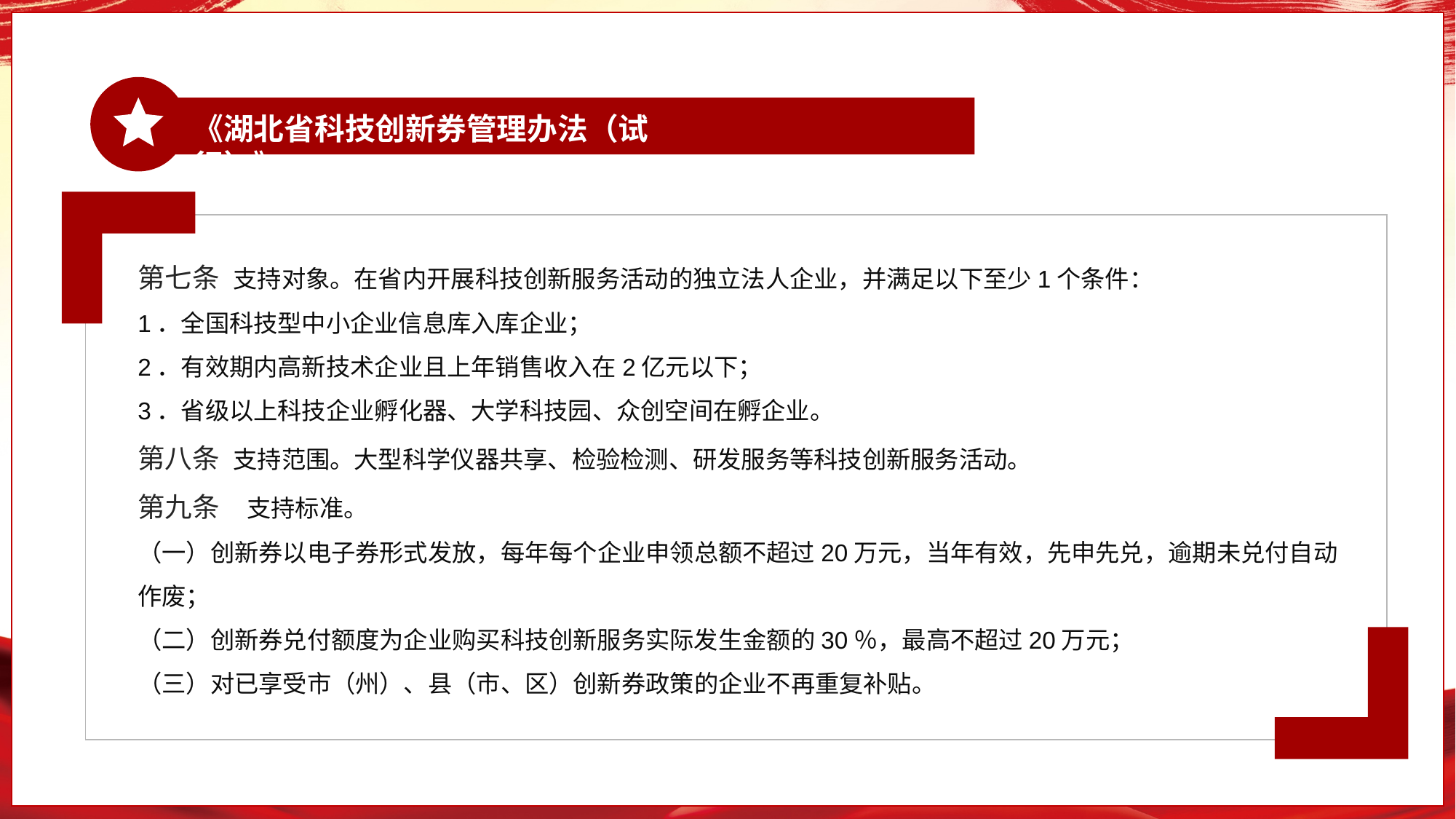

《湖北省科技创新券管理办法（试行）》

第七条 支持对象。在省内开展科技创新服务活动的独立法人企业，并满足以下至少1个条件：
1．全国科技型中小企业信息库入库企业；
2．有效期内高新技术企业且上年销售收入在2亿元以下；
3．省级以上科技企业孵化器、大学科技园、众创空间在孵企业。
第八条 支持范围。大型科学仪器共享、检验检测、研发服务等科技创新服务活动。
第九条　支持标准。
（一）创新券以电子券形式发放，每年每个企业申领总额不超过20万元，当年有效，先申先兑，逾期未兑付自动作废；
（二）创新券兑付额度为企业购买科技创新服务实际发生金额的30％，最高不超过20万元；
（三）对已享受市（州）、县（市、区）创新券政策的企业不再重复补贴。